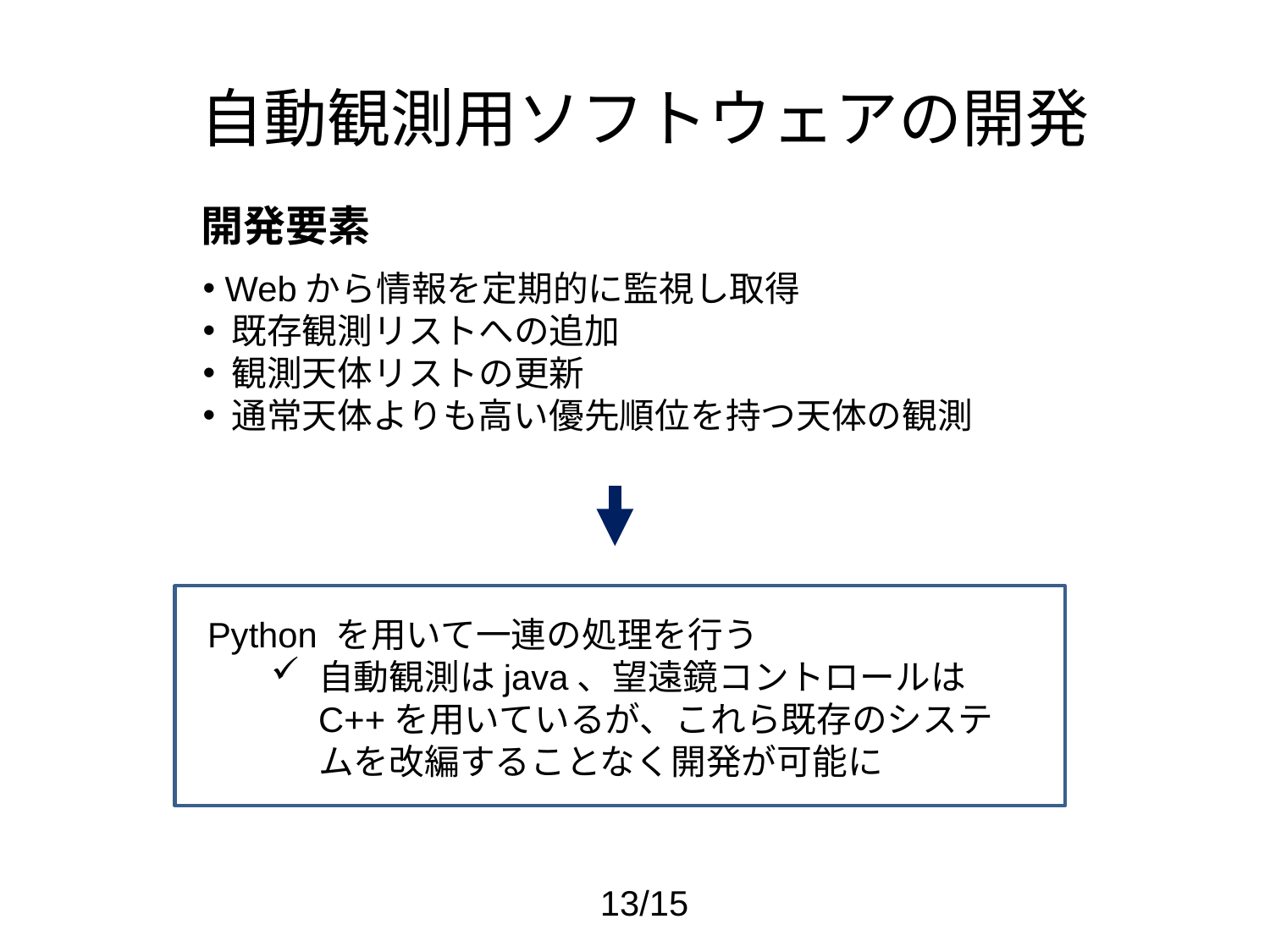

# 自動観測用ソフトウェアの開発
開発要素
 Webから情報を定期的に監視し取得
 既存観測リストへの追加
 観測天体リストの更新
 通常天体よりも高い優先順位を持つ天体の観測

Python を用いて一連の処理を行う
自動観測はjava、望遠鏡コントロールはC++を用いているが、これら既存のシステムを改編することなく開発が可能に

13/15